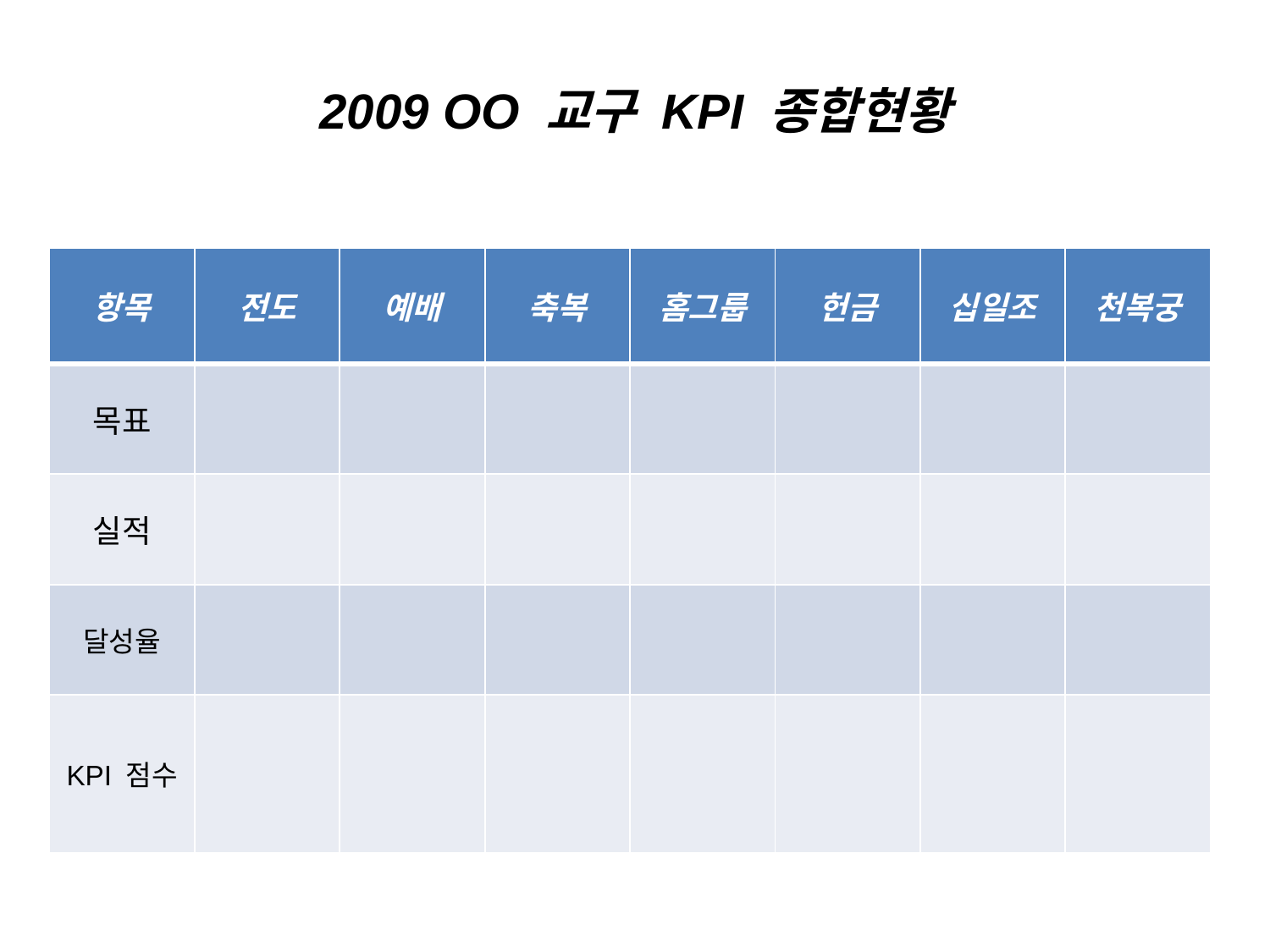

# 2009 OO 교구 KPI 종합현황
| 항목 | 전도 | 예배 | 축복 | 홈그룹 | 헌금 | 십일조 | 천복궁 |
| --- | --- | --- | --- | --- | --- | --- | --- |
| 목표 |  |  |  |  |  |  |  |
| 실적 |  |  |  |  |  |  |  |
| 달성율 |  |  |  |  |  |  |  |
| KPI 점수 |  |  |  |  |  |  |  |